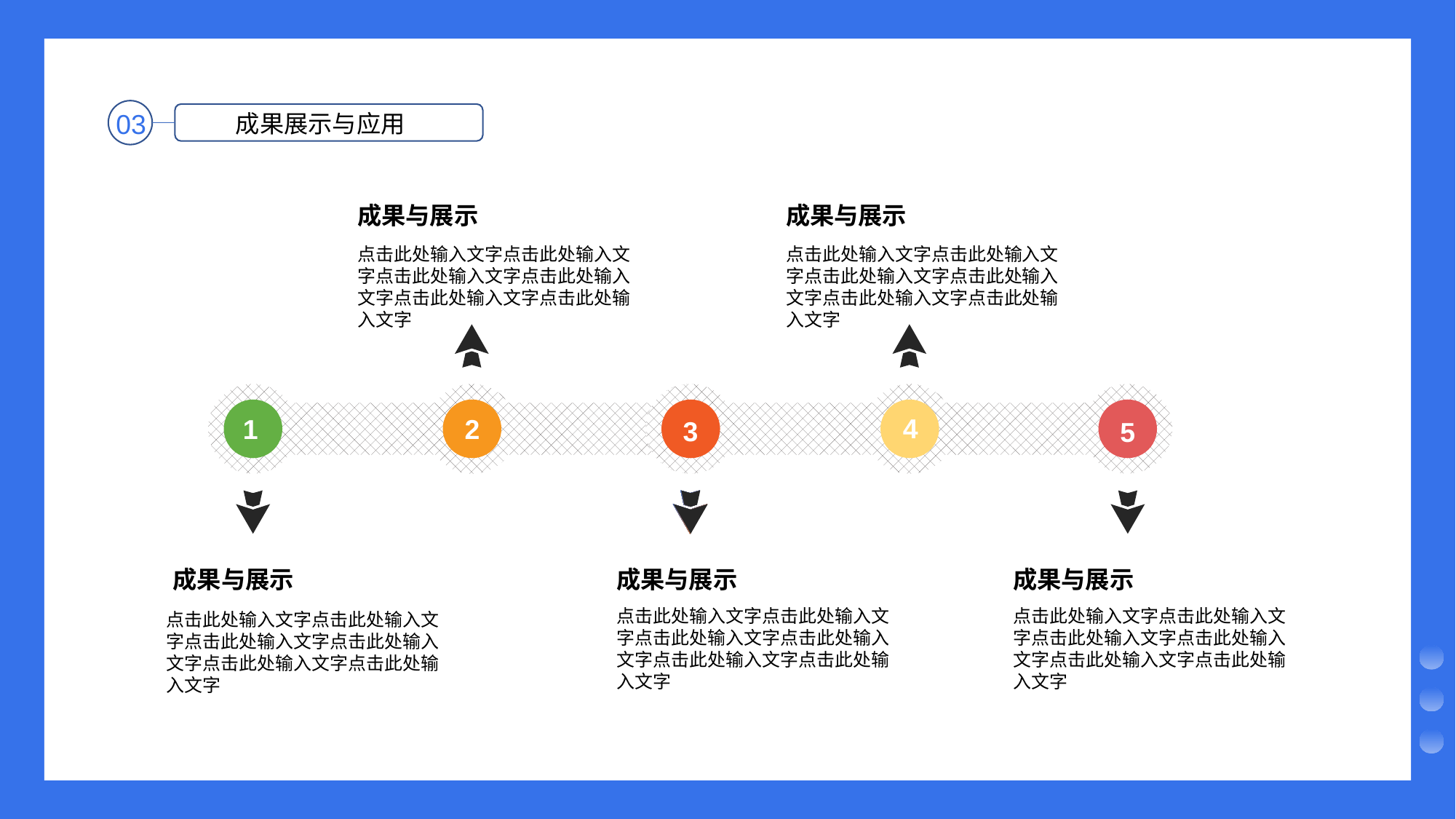

03
成果展示与应用
成果与展示
成果与展示
点击此处输入文字点击此处输入文字点击此处输入文字点击此处输入文字点击此处输入文字点击此处输入文字
点击此处输入文字点击此处输入文字点击此处输入文字点击此处输入文字点击此处输入文字点击此处输入文字

4
1
2
3
5
成果与展示
成果与展示
成果与展示
点击此处输入文字点击此处输入文字点击此处输入文字点击此处输入文字点击此处输入文字点击此处输入文字
点击此处输入文字点击此处输入文字点击此处输入文字点击此处输入文字点击此处输入文字点击此处输入文字
点击此处输入文字点击此处输入文字点击此处输入文字点击此处输入文字点击此处输入文字点击此处输入文字